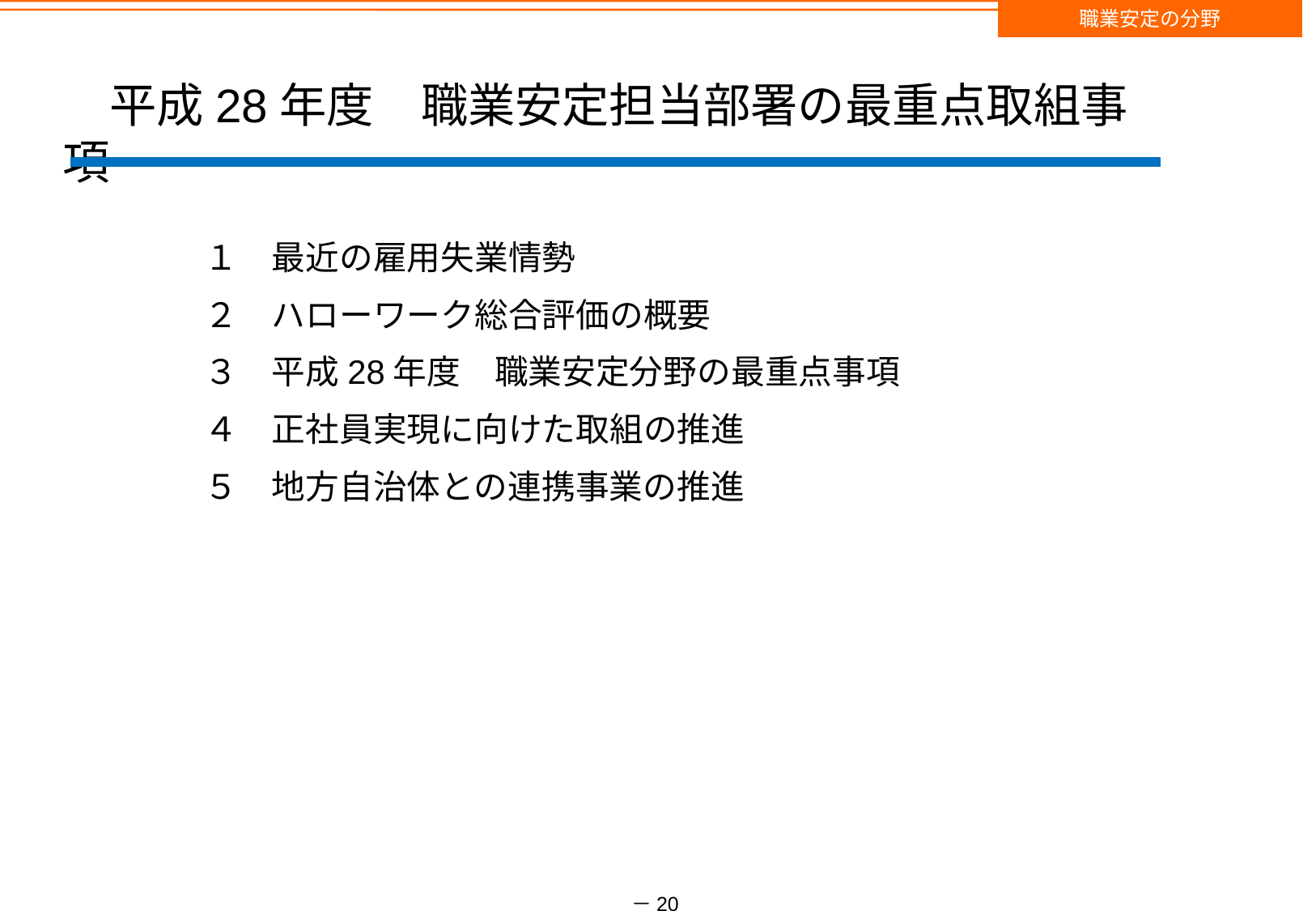

職業安定の分野

　平成28年度　職業安定担当部署の最重点取組事項
１　最近の雇用失業情勢
２　ハローワーク総合評価の概要
３　平成28年度　職業安定分野の最重点事項
４　正社員実現に向けた取組の推進
５　地方自治体との連携事業の推進
－20－